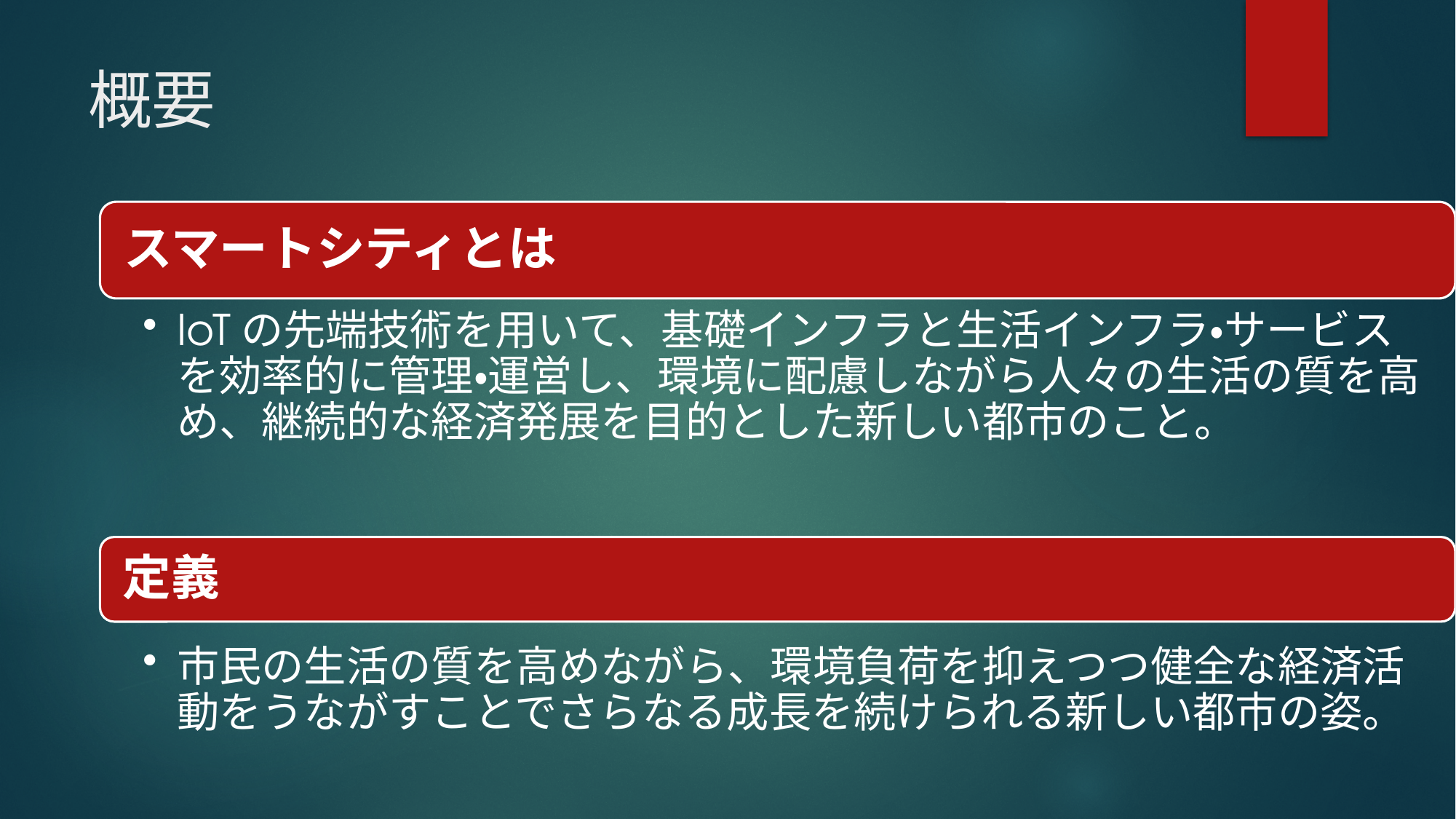

# 概要
スマートシティとは
IoTの先端技術を用いて、基礎インフラと生活インフラ・サービスを効率的に管理・運営し、環境に配慮しながら人々の生活の質を高め、継続的な経済発展を目的とした新しい都市のこと。
定義
市民の生活の質を高めながら、環境負荷を抑えつつ健全な経済活動をうながすことでさらなる成長を続けられる新しい都市の姿。